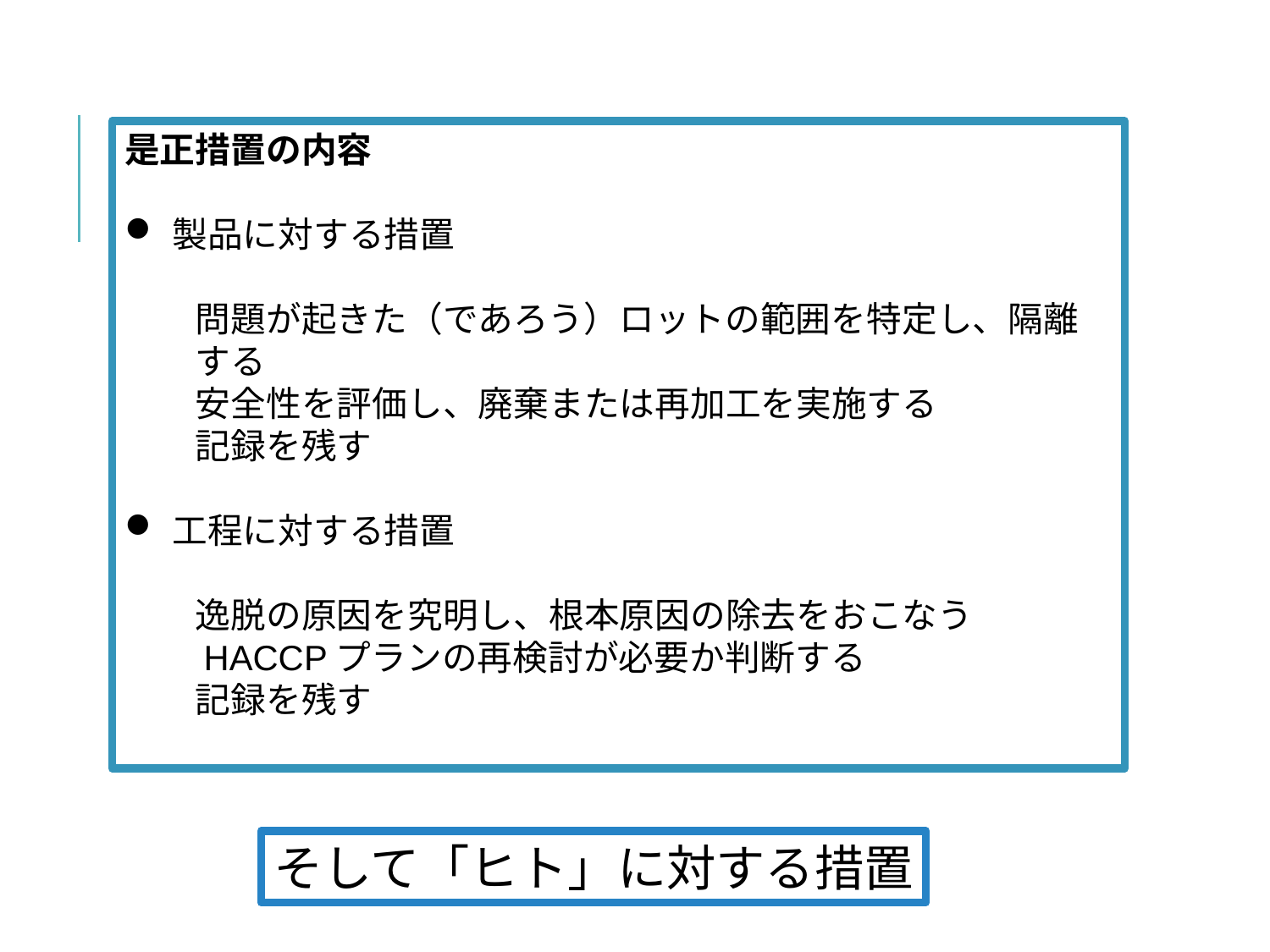

是正措置の内容

製品に対する措置

　　問題が起きた（であろう）ロットの範囲を特定し、隔離
　　する
　　安全性を評価し、廃棄または再加工を実施する
　　記録を残す

工程に対する措置

　　逸脱の原因を究明し、根本原因の除去をおこなう
　　HACCPプランの再検討が必要か判断する
　　記録を残す

そして「ヒト」に対する措置